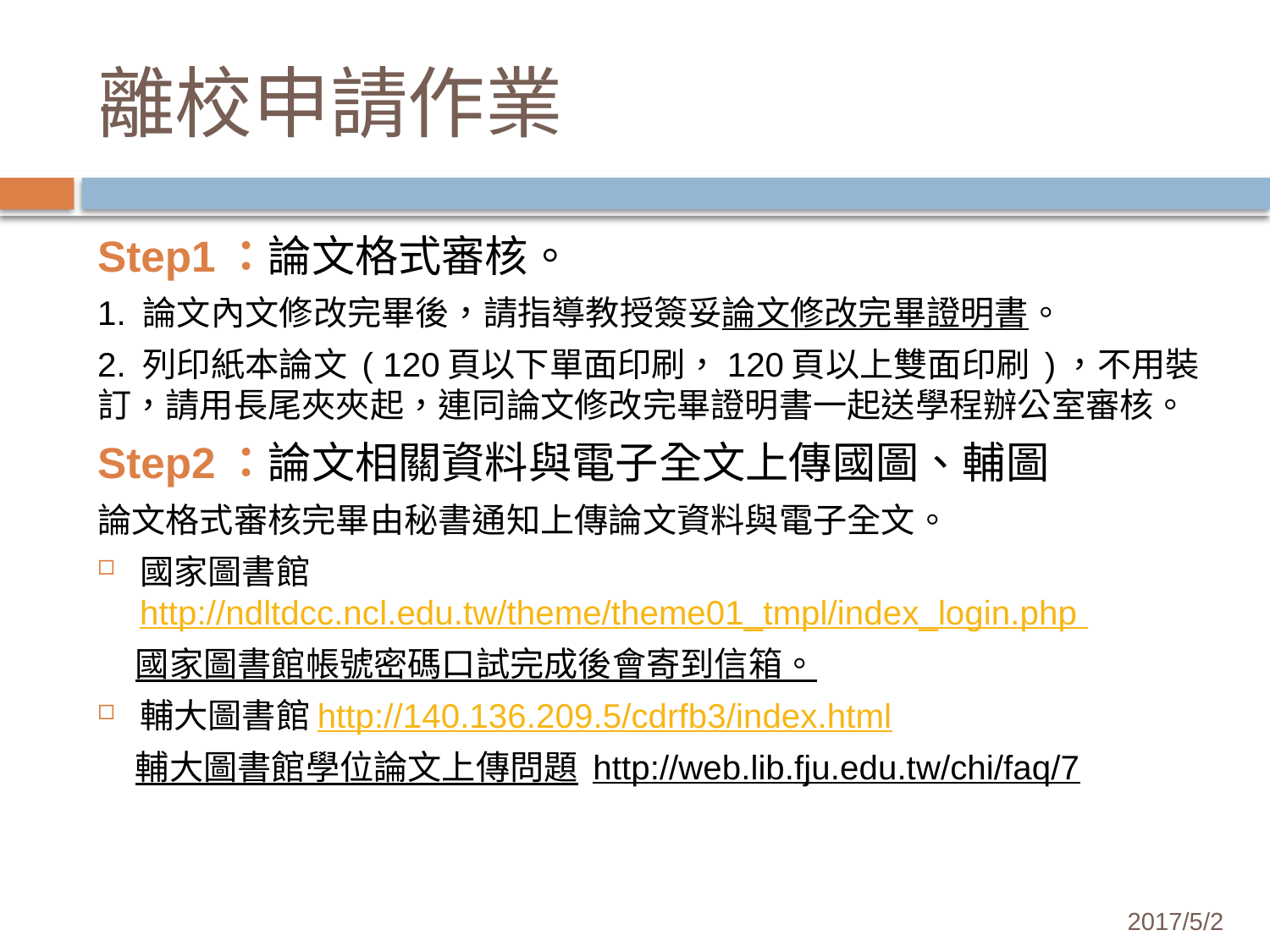

# 離校申請作業
Step1：論文格式審核。
1. 論文內文修改完畢後，請指導教授簽妥論文修改完畢證明書。
2. 列印紙本論文 ( 120頁以下單面印刷，120頁以上雙面印刷 )，不用裝訂，請用長尾夾夾起，連同論文修改完畢證明書一起送學程辦公室審核。
Step2：論文相關資料與電子全文上傳國圖、輔圖
論文格式審核完畢由秘書通知上傳論文資料與電子全文。
國家圖書館http://ndltdcc.ncl.edu.tw/theme/theme01_tmpl/index_login.php
    國家圖書館帳號密碼口試完成後會寄到信箱。
輔大圖書館http://140.136.209.5/cdrfb3/index.html
    輔大圖書館學位論文上傳問題 http://web.lib.fju.edu.tw/chi/faq/7

2017/5/2